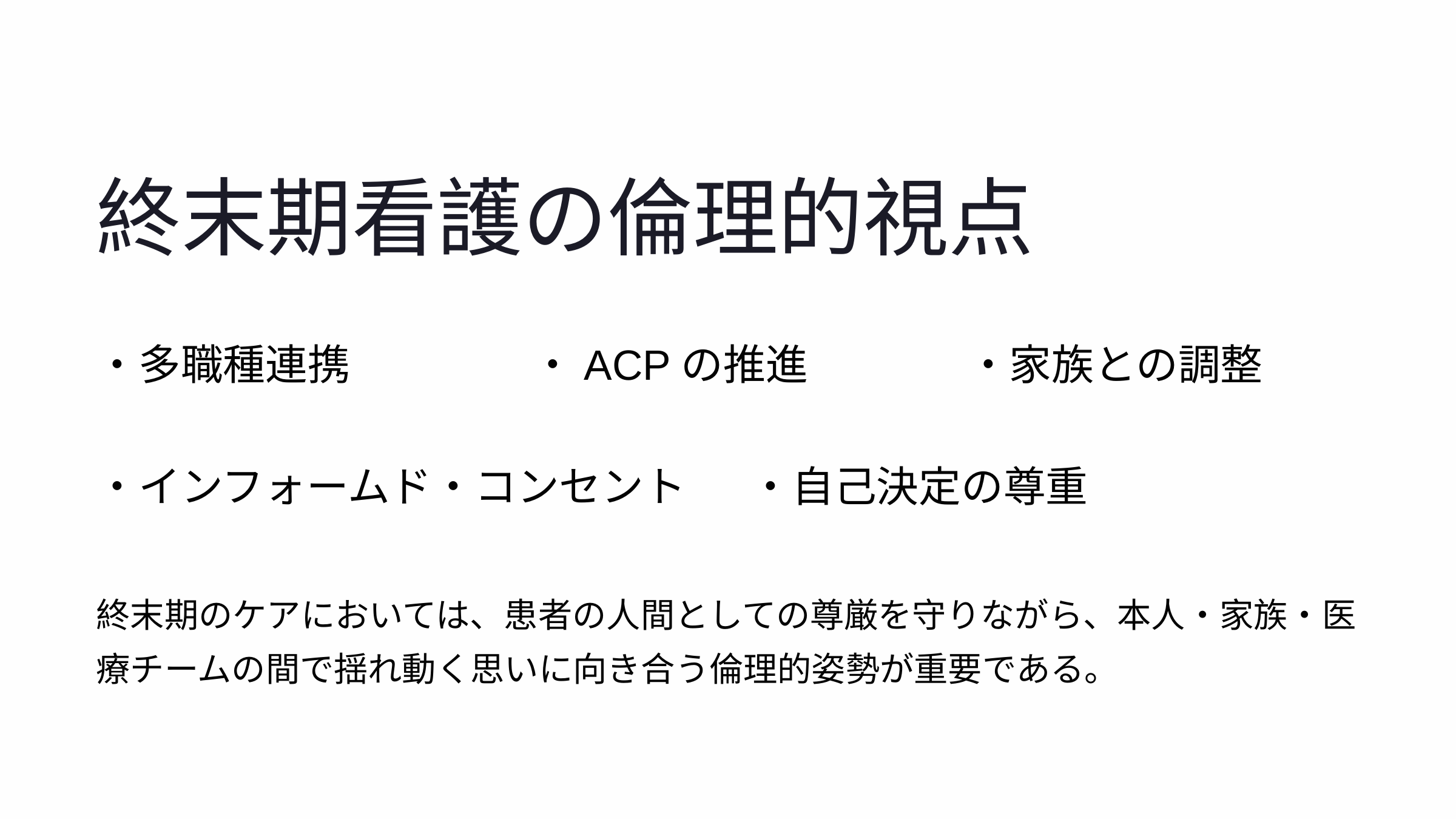

終末期看護の倫理的視点
・多職種連携
・ACPの推進
・家族との調整
・インフォームド・コンセント
・自己決定の尊重
終末期のケアにおいては、患者の人間としての尊厳を守りながら、本人・家族・医療チームの間で揺れ動く思いに向き合う倫理的姿勢が重要である。